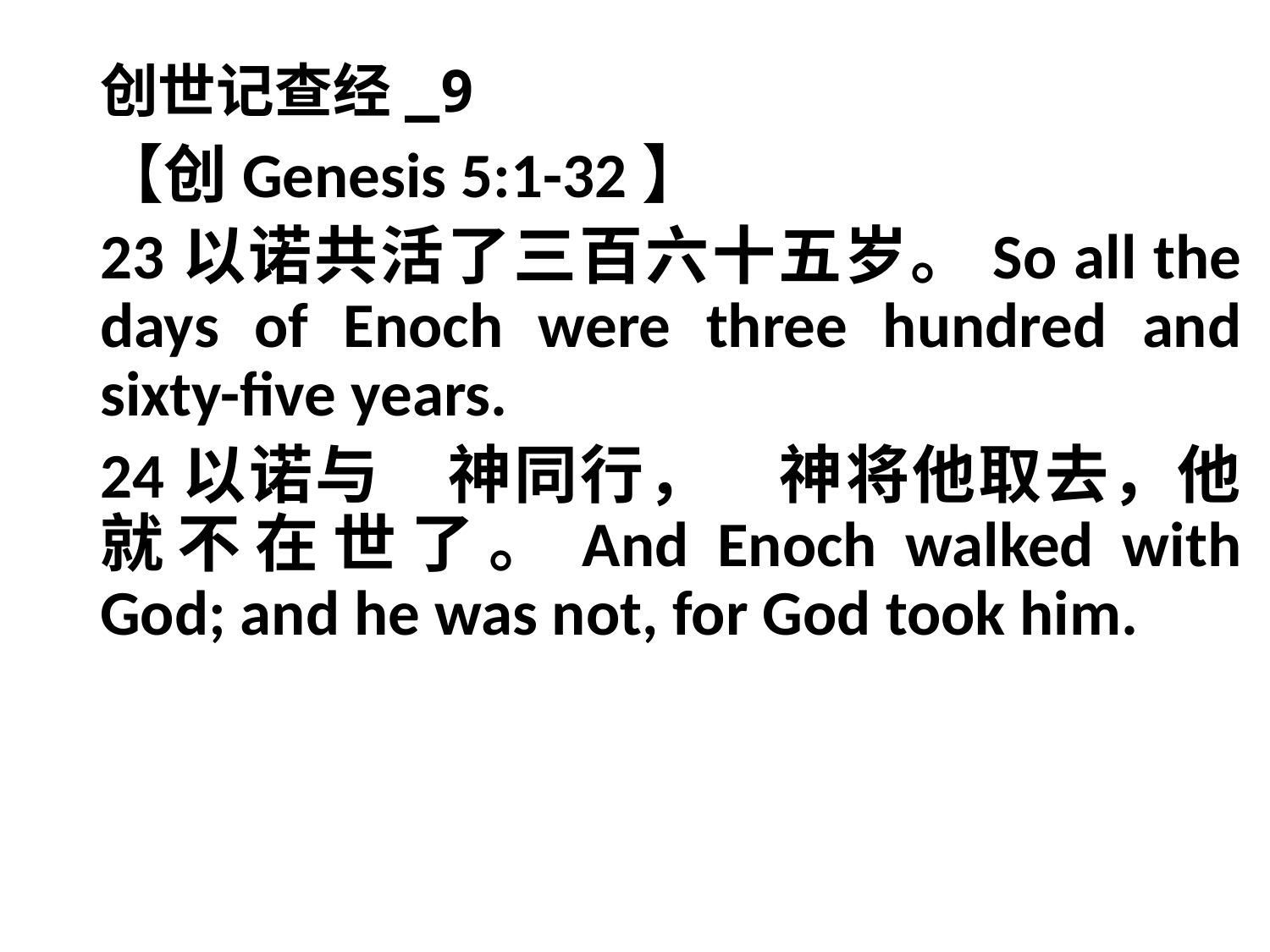

# 创世记查经_9
【创Genesis 5:1-32】
23以诺共活了三百六十五岁。So all the days of Enoch were three hundred and sixty-five years.
24以诺与　神同行，　神将他取去，他就不在世了。And Enoch walked with God; and he was not, for God took him.